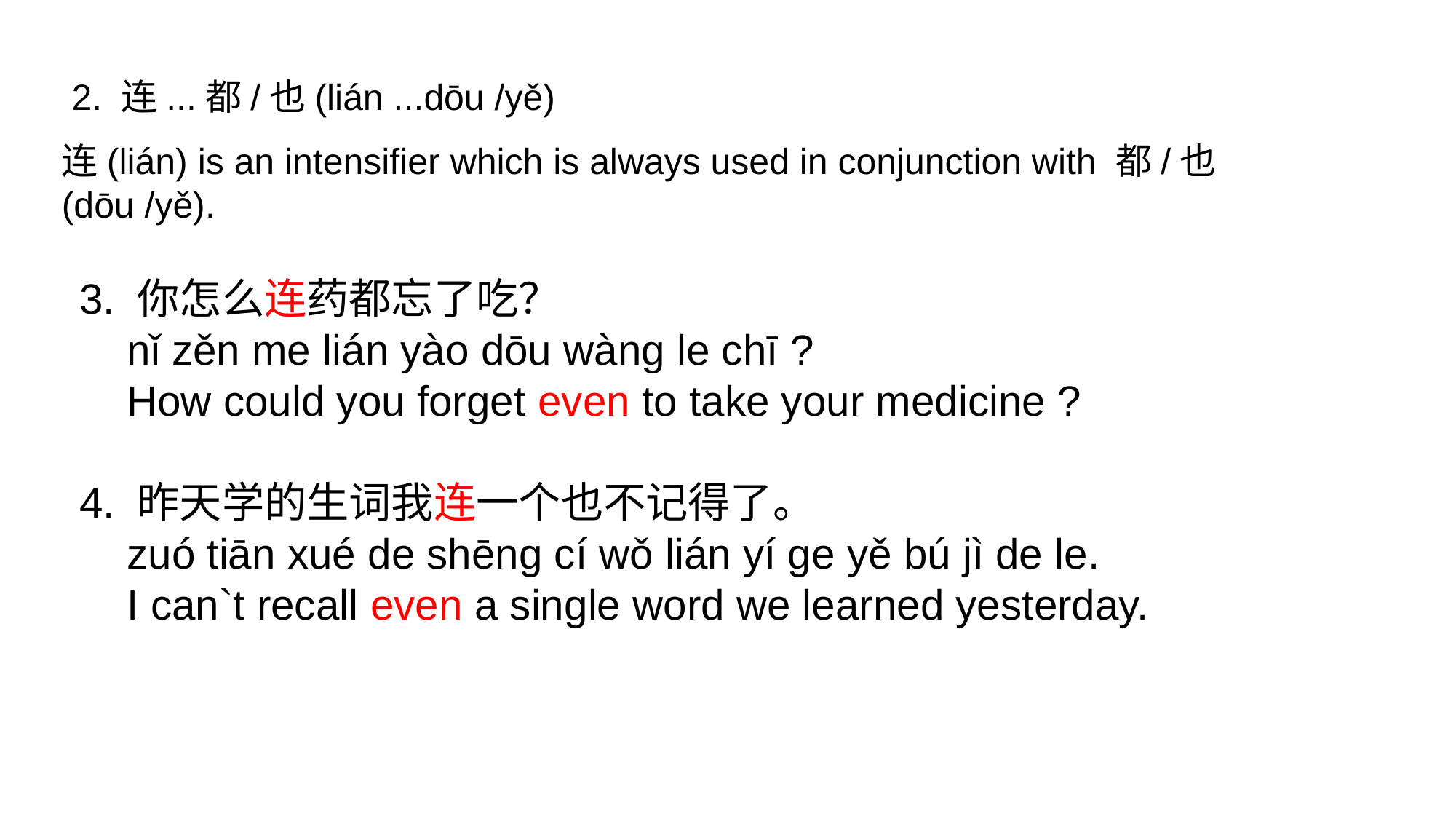

2. 连...都/也(lián ...dōu /yě)
连(lián) is an intensifier which is always used in conjunction with 都/也(dōu /yě).
3. 你怎么连药都忘了吃？
    nǐ zěn me lián yào dōu wàng le chī ?
    How could you forget even to take your medicine ?

4. 昨天学的生词我连一个也不记得了。
    zuó tiān xué de shēng cí wǒ lián yí ge yě bú jì de le.
    I can`t recall even a single word we learned yesterday.